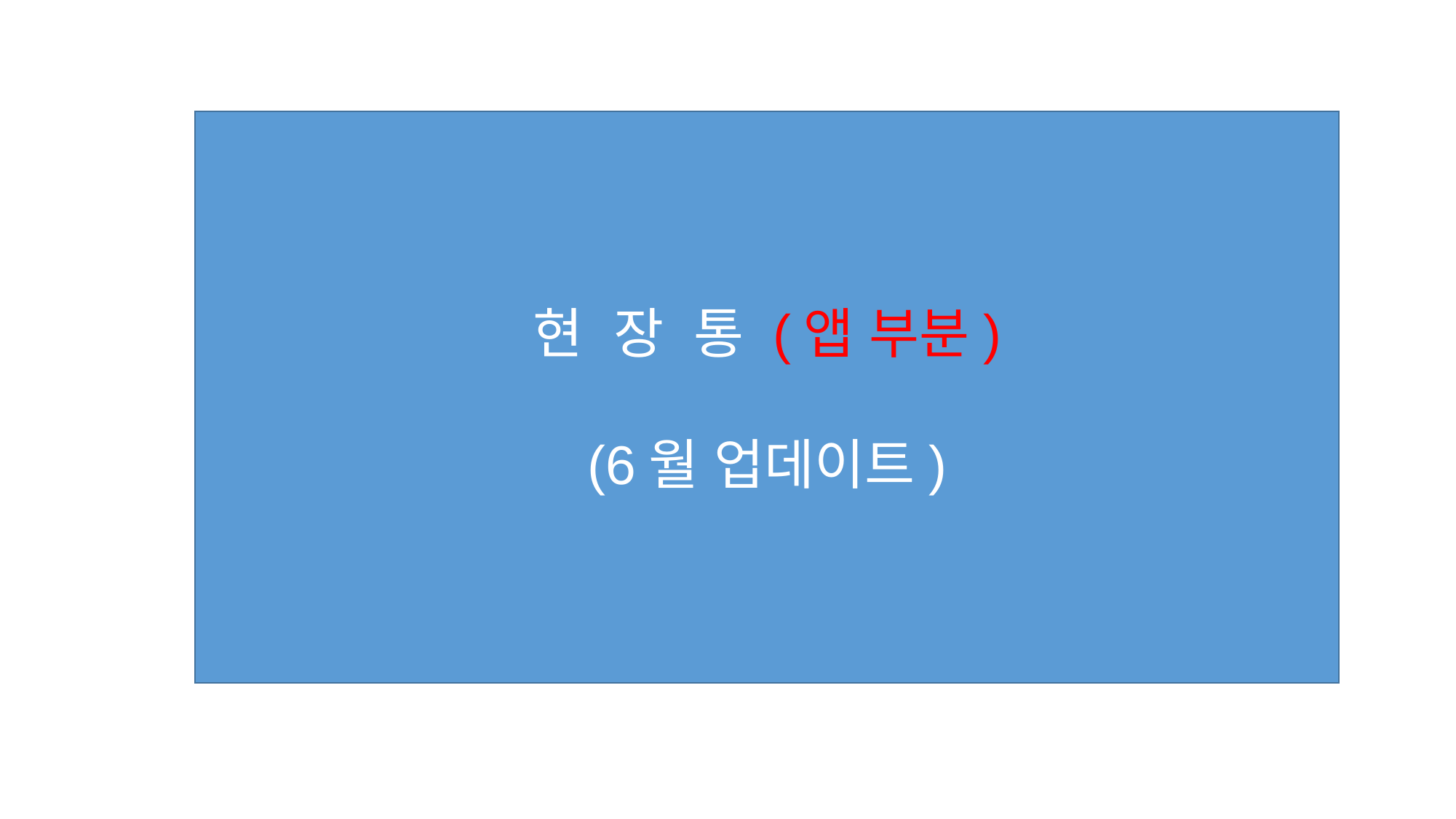

현  장  통 (앱 부분)

(6월 업데이트)